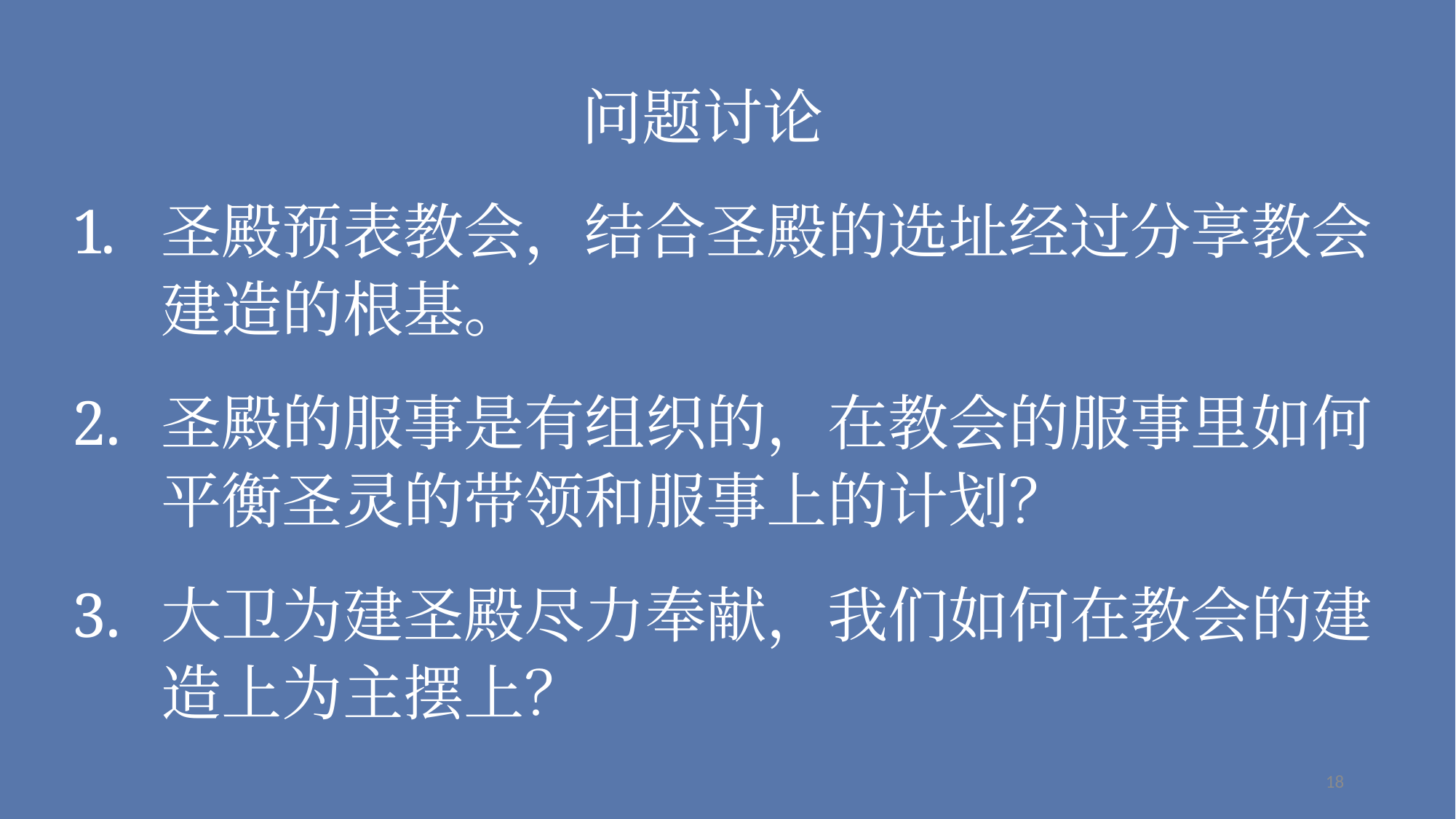

问题讨论
圣殿预表教会，结合圣殿的选址经过分享教会建造的根基。
圣殿的服事是有组织的，在教会的服事里如何平衡圣灵的带领和服事上的计划？
大卫为建圣殿尽力奉献，我们如何在教会的建造上为主摆上？
18